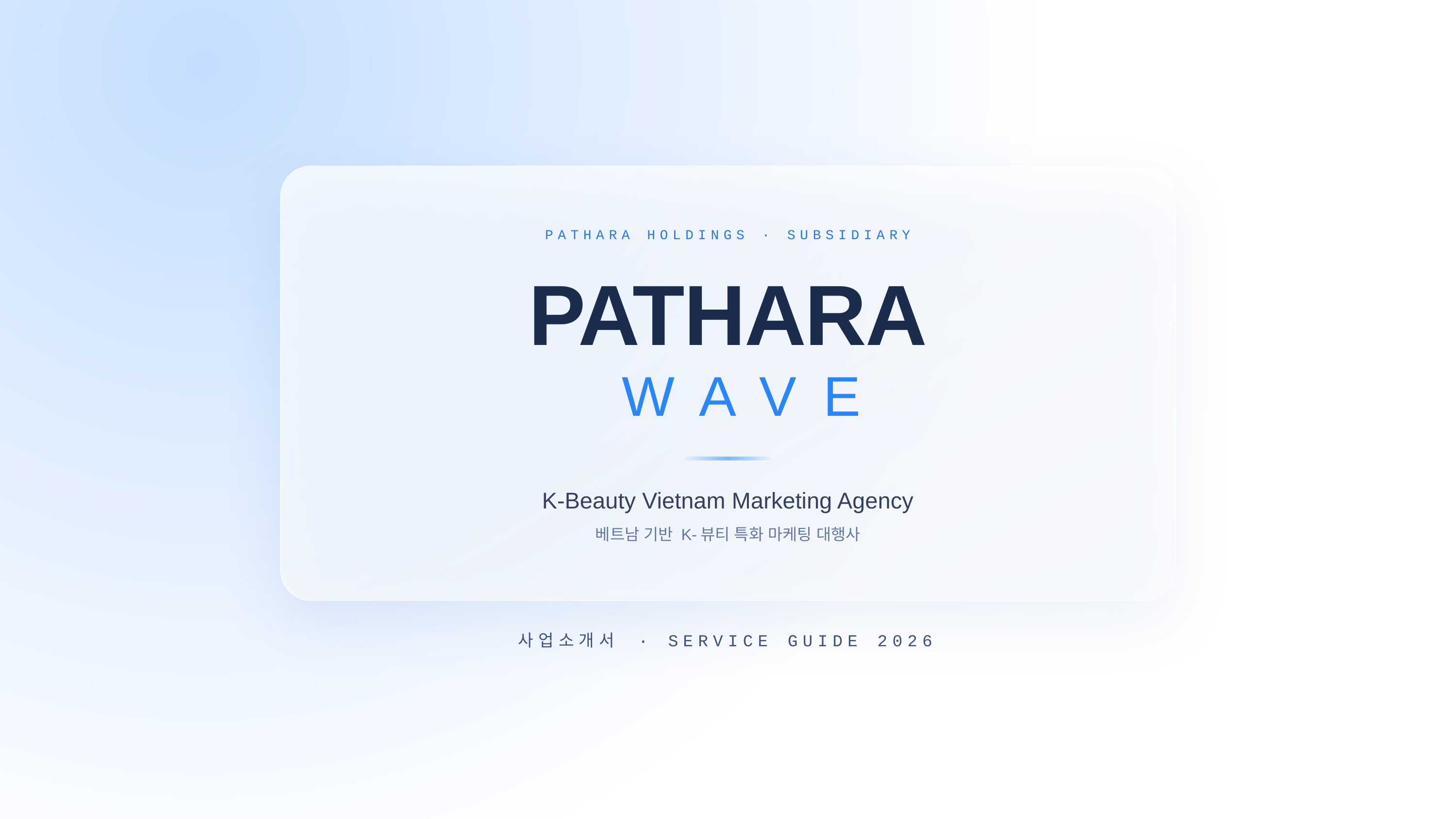

PATHARA HOLDINGS · SUBSIDIARY
PATHARA
WAVE

K-Beauty Vietnam Marketing Agency
베트남 기반 K-뷰티 특화 마케팅 대행사
사업소개서 · SERVICE GUIDE 2026